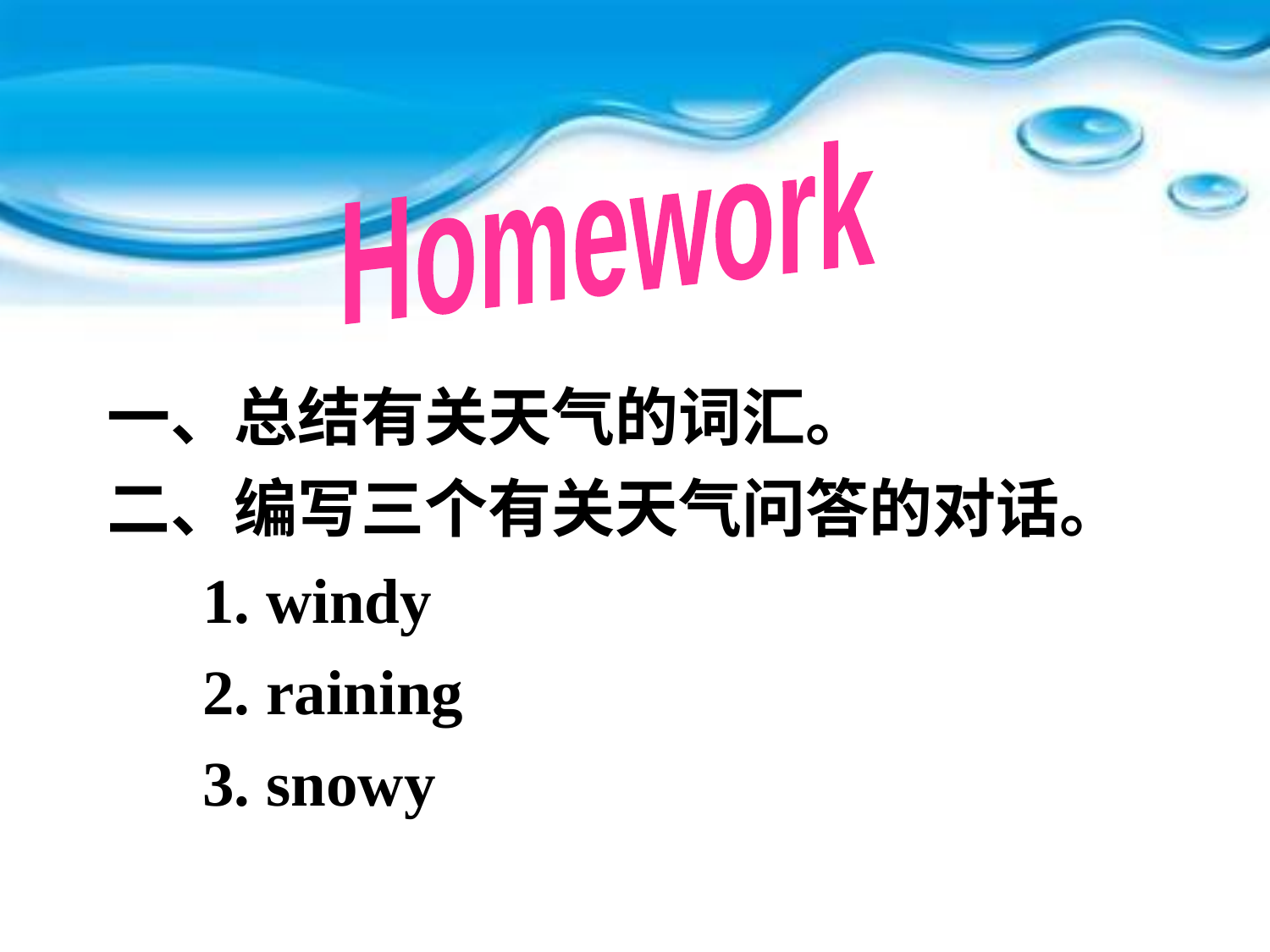

Homework
一、总结有关天气的词汇。
二、编写三个有关天气问答的对话。
      1. windy
      2. raining
      3. snowy